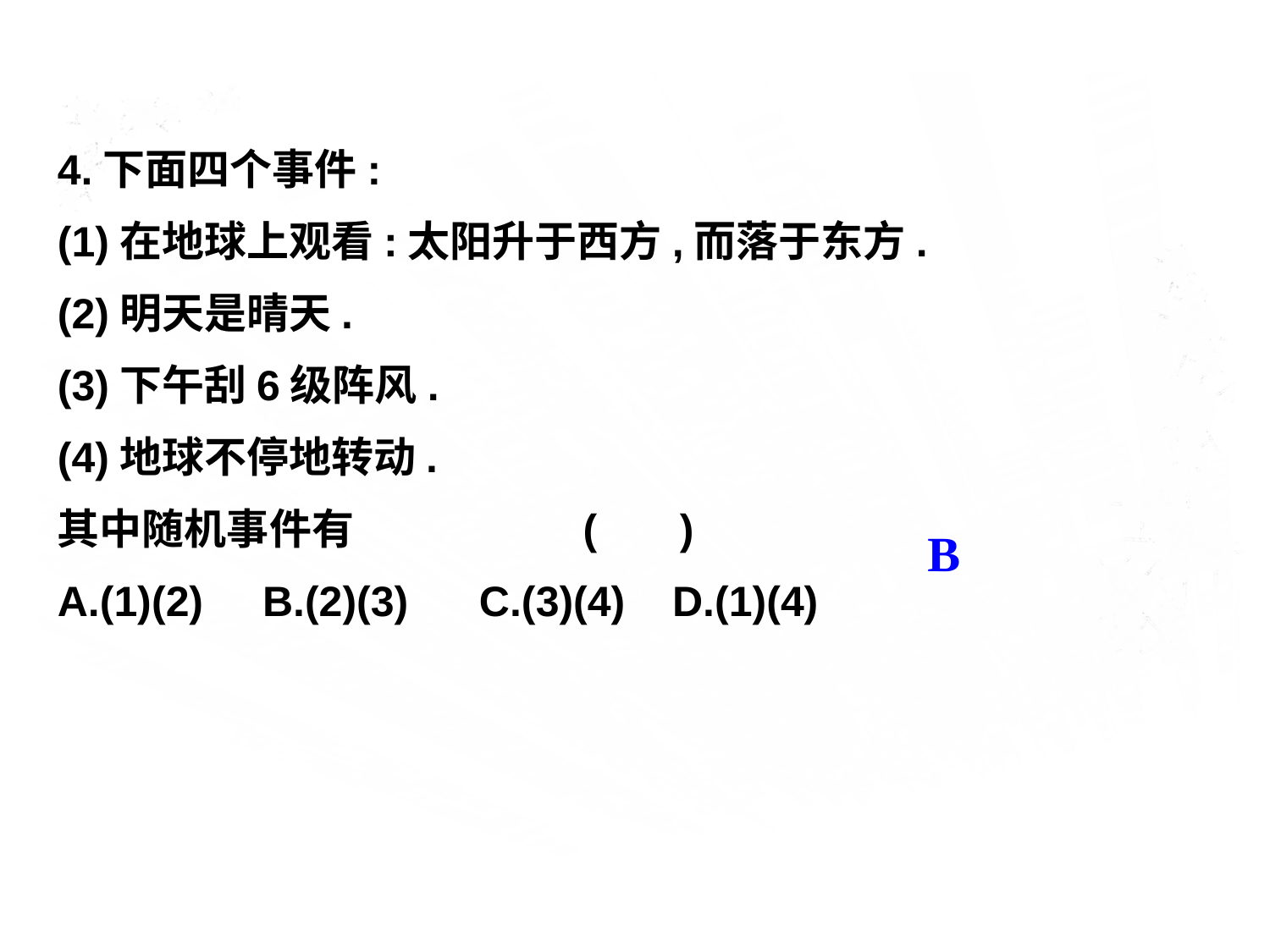

4.下面四个事件:
(1)在地球上观看:太阳升于西方,而落于东方.
(2)明天是晴天.
(3)下午刮6级阵风.
(4)地球不停地转动.
其中随机事件有                       (       )
A.(1)(2)     B.(2)(3)      C.(3)(4)    D.(1)(4)
B